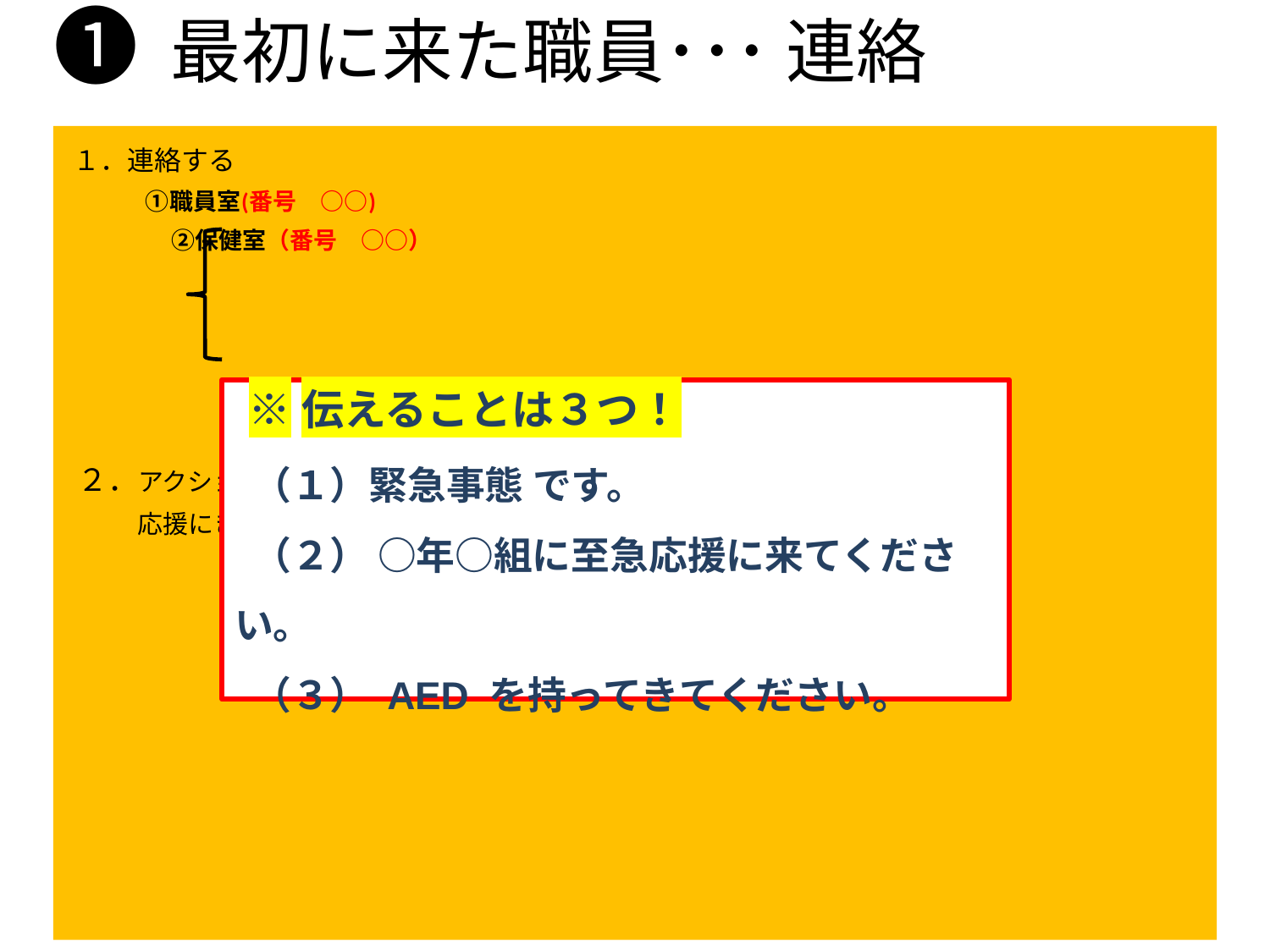

# ➊ 最初に来た職員･･･ 連絡
 １．連絡する
               ①職員室(番号　○○)
　　　 　 ②保健室（番号　○○）

  ２．アクションカード（➋以降）を他の職員に渡し、
     　   応援にきた職員へ配ってもらう。

 ※伝えることは３つ！
 （１）緊急事態 です。
 （２） ○年○組に至急応援に来てください。
 （３） AED を持ってきてください。